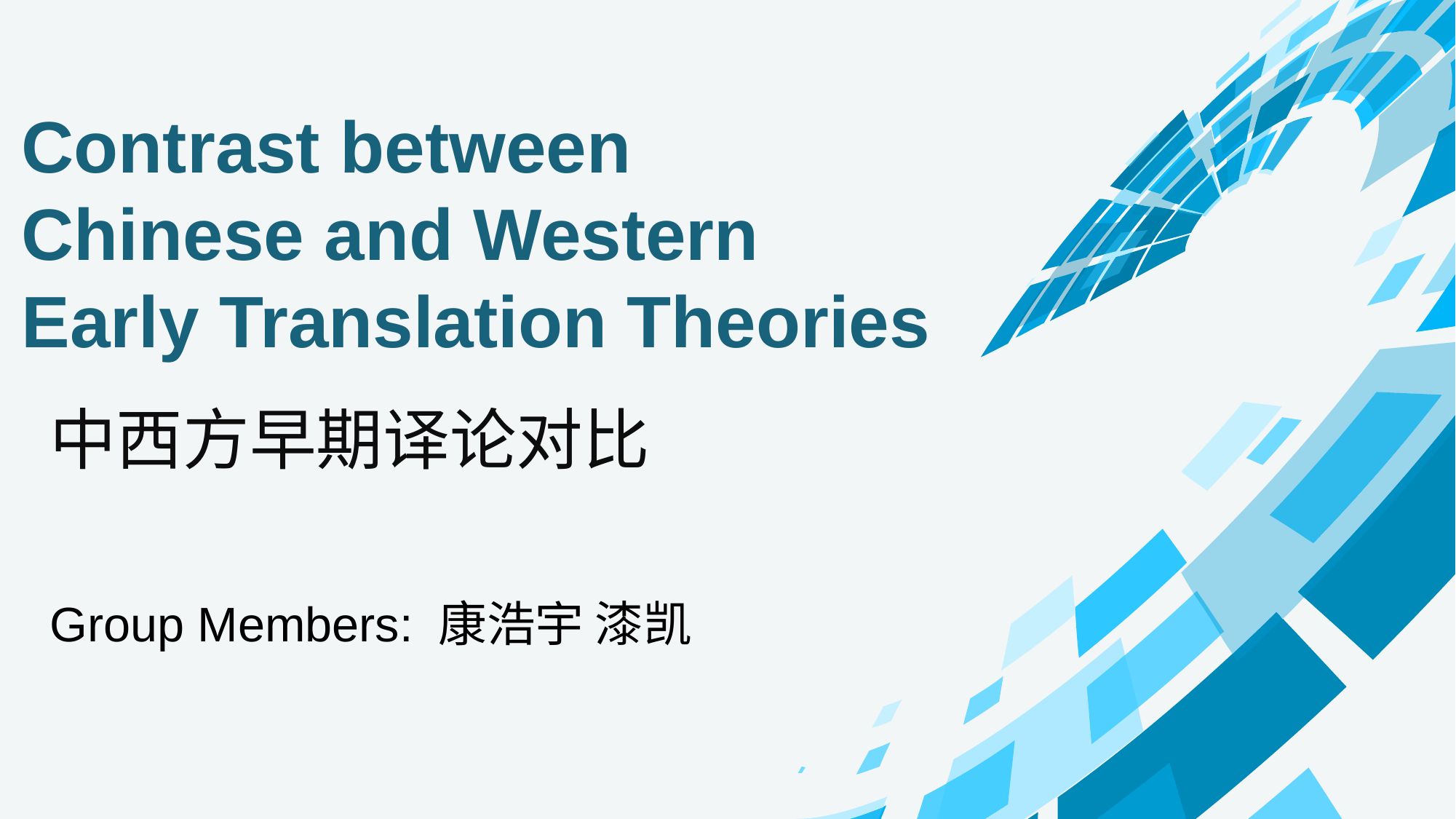

Contrast between
Chinese and Western
Early Translation Theories
中西方早期译论对比
Group Members: 康浩宇 漆凯